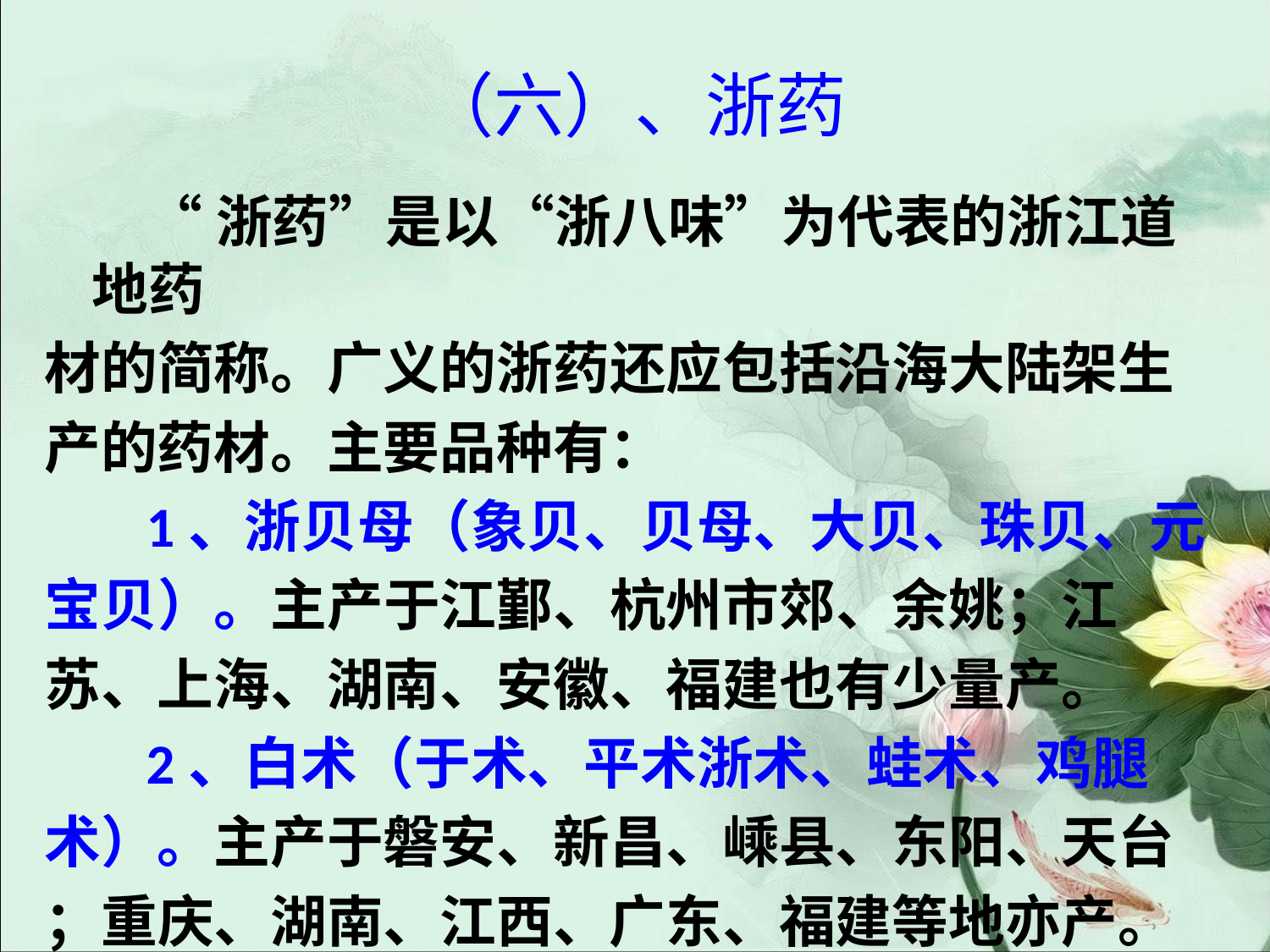

# （六）、浙药
        “浙药”是以“浙八味”为代表的浙江道地药
材的简称。广义的浙药还应包括沿海大陆架生
产的药材。主要品种有：
        1、浙贝母（象贝、贝母、大贝、珠贝、元
宝贝）。主产于江鄞、杭州市郊、余姚；江
苏、上海、湖南、安徽、福建也有少量产。
        2、白术（于术、平术浙术、蛙术、鸡腿
术）。主产于磐安、新昌、嵊县、东阳、天台
；重庆、湖南、江西、广东、福建等地亦产。